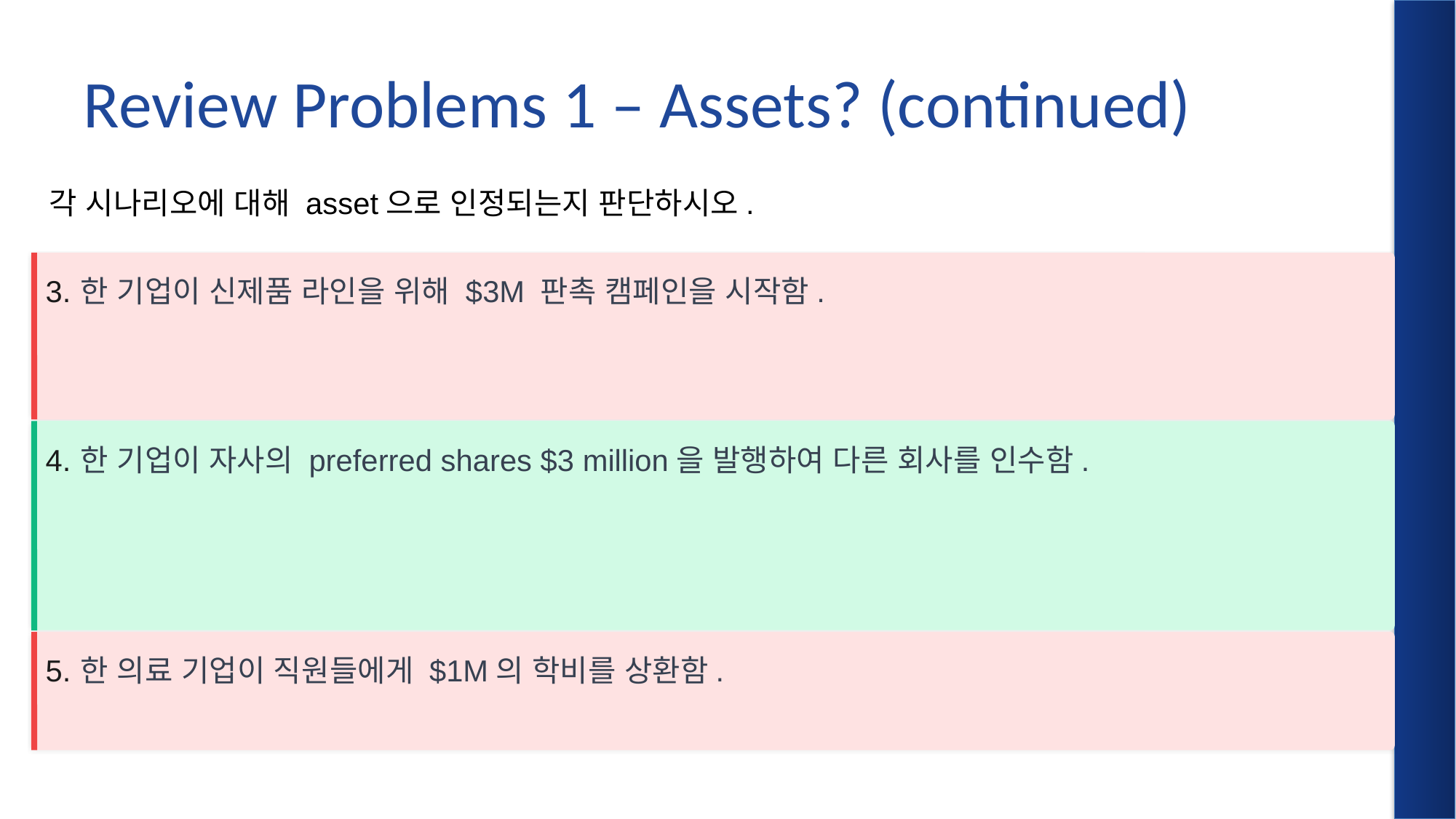

# Review Problems 1 – Assets? (continued)
각 시나리오에 대해 asset으로 인정되는지 판단하시오.

3.
한 기업이 신제품 라인을 위해 $3M 판촉 캠페인을 시작함.

4.
한 기업이 자사의 preferred shares $3 million을 발행하여 다른 회사를 인수함.

5.
한 의료 기업이 직원들에게 $1M의 학비를 상환함.